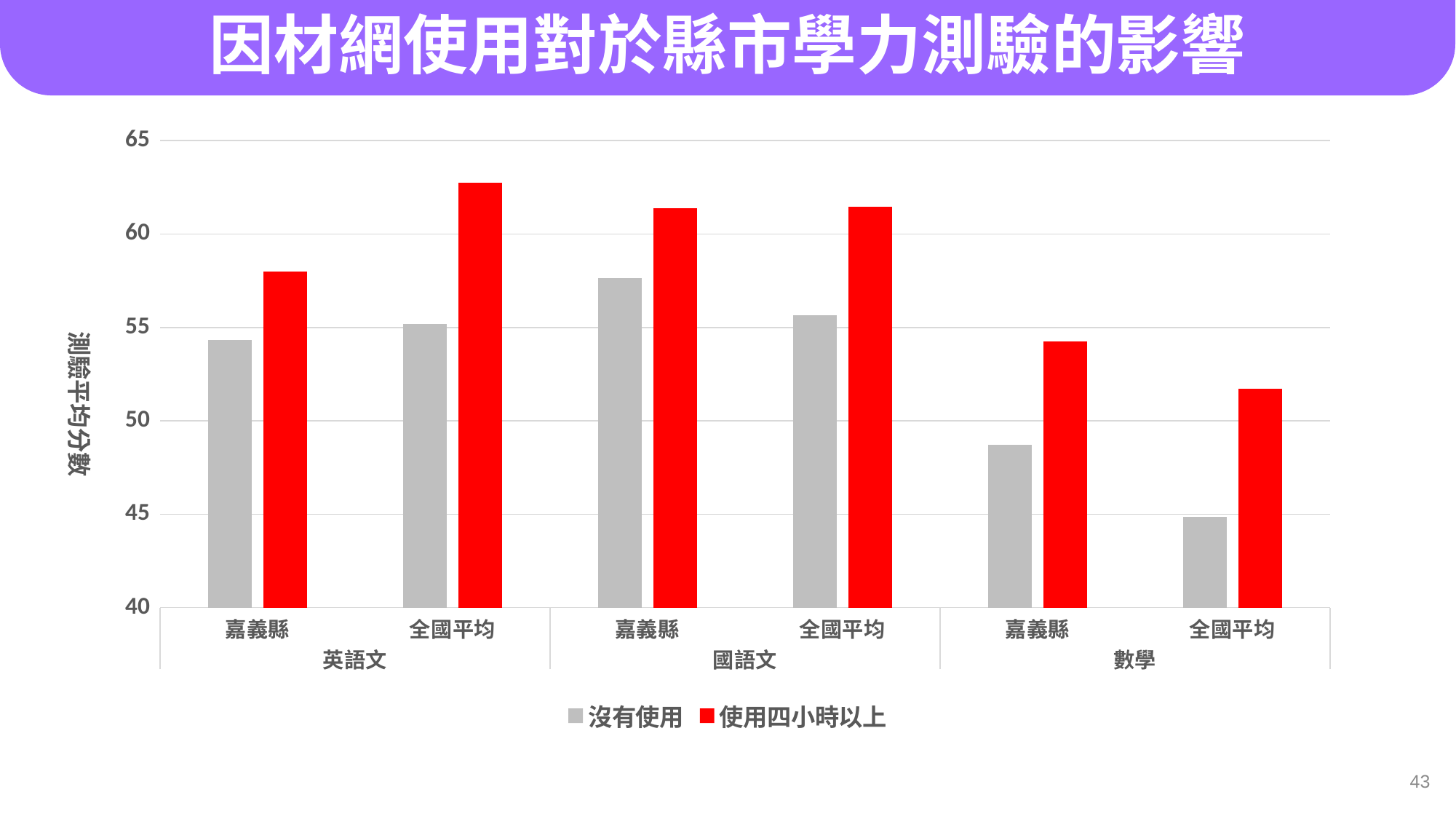

# 因材網使用對於縣市學力測驗的影響

### Chart

| Category | 沒有使用 | 使用四小時以上 |
|---|---|---|
| 嘉義縣 | 54.31 | 57.99 |
| 全國平均 | 55.2 | 62.75 |
| 嘉義縣 | 57.63 | 61.36 |
| 全國平均 | 55.64 | 61.45 |
| 嘉義縣 | 48.73 | 54.25 |
| 全國平均 | 44.87 | 51.73 |
測驗平均分數
43